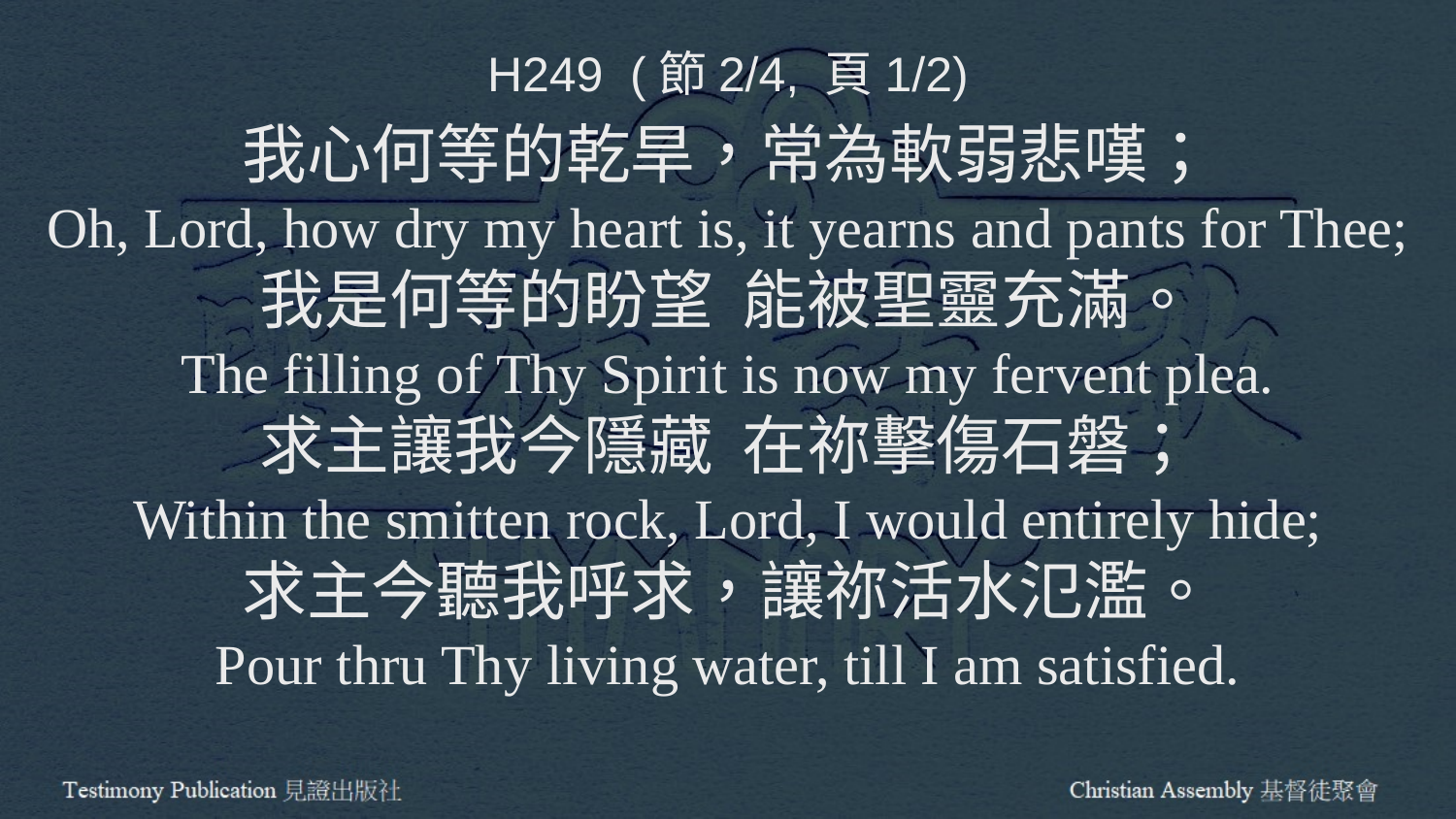

H249  (節2/4, 頁1/2)
我心何等的乾旱，常為軟弱悲嘆；
Oh, Lord, how dry my heart is, it yearns and pants for Thee;
我是何等的盼望  能被聖靈充滿。
The filling of Thy Spirit is now my fervent plea.
求主讓我今隱藏  在祢擊傷石磐；
Within the smitten rock, Lord, I would entirely hide;
求主今聽我呼求，讓祢活水氾濫。
Pour thru Thy living water, till I am satisfied.